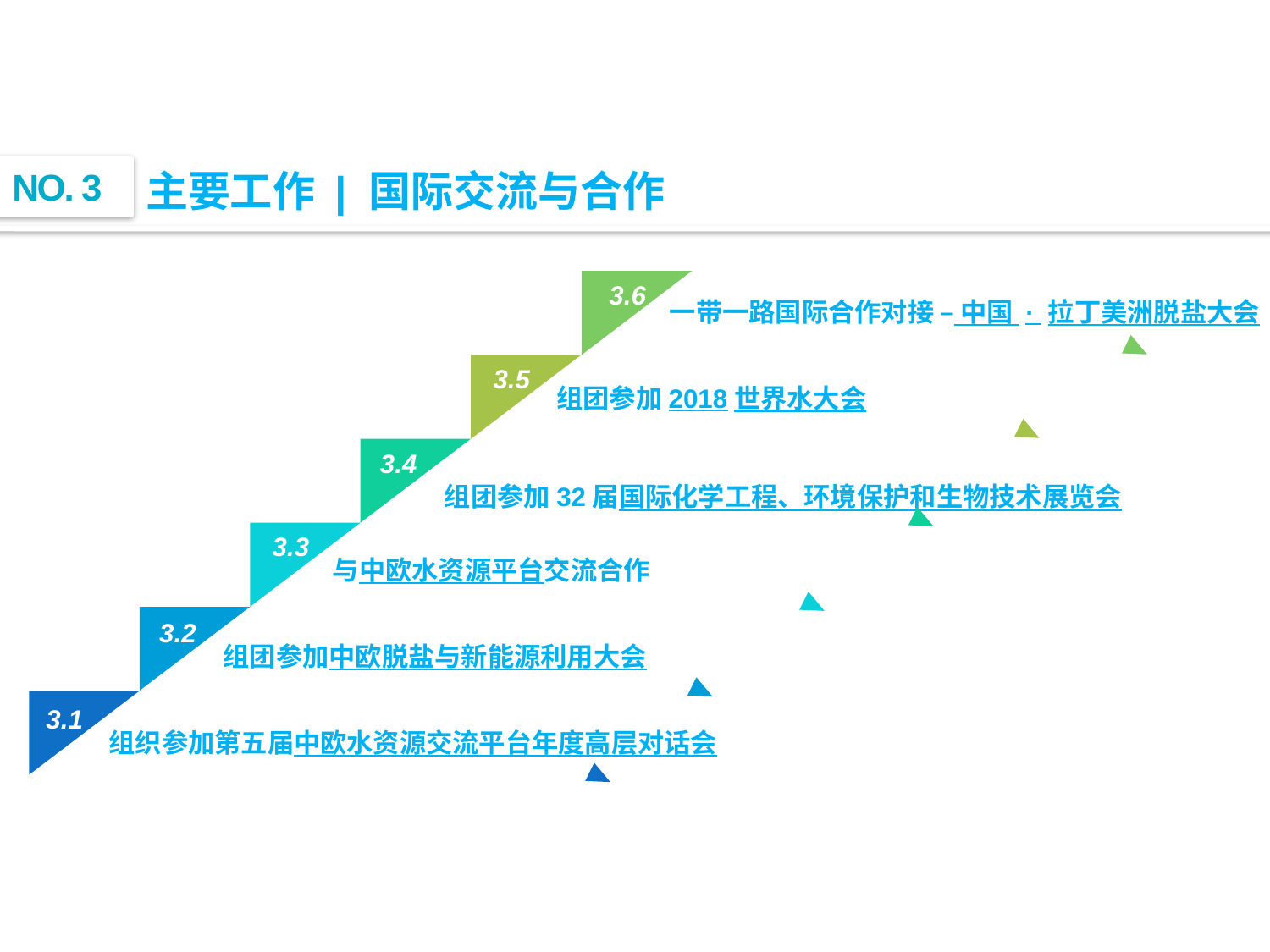

NO. 3
主要工作 | 国际交流与合作

3.6

一带一路国际合作对接 – 中国 · 拉丁美洲脱盐大会

3.5

组团参加2018世界水大会

3.4

组团参加32届国际化学工程、环境保护和生物技术展览会

3.3

与中欧水资源平台交流合作

3.2
组团参加中欧脱盐与新能源利用大会

3.1
组织参加第五届中欧水资源交流平台年度高层对话会